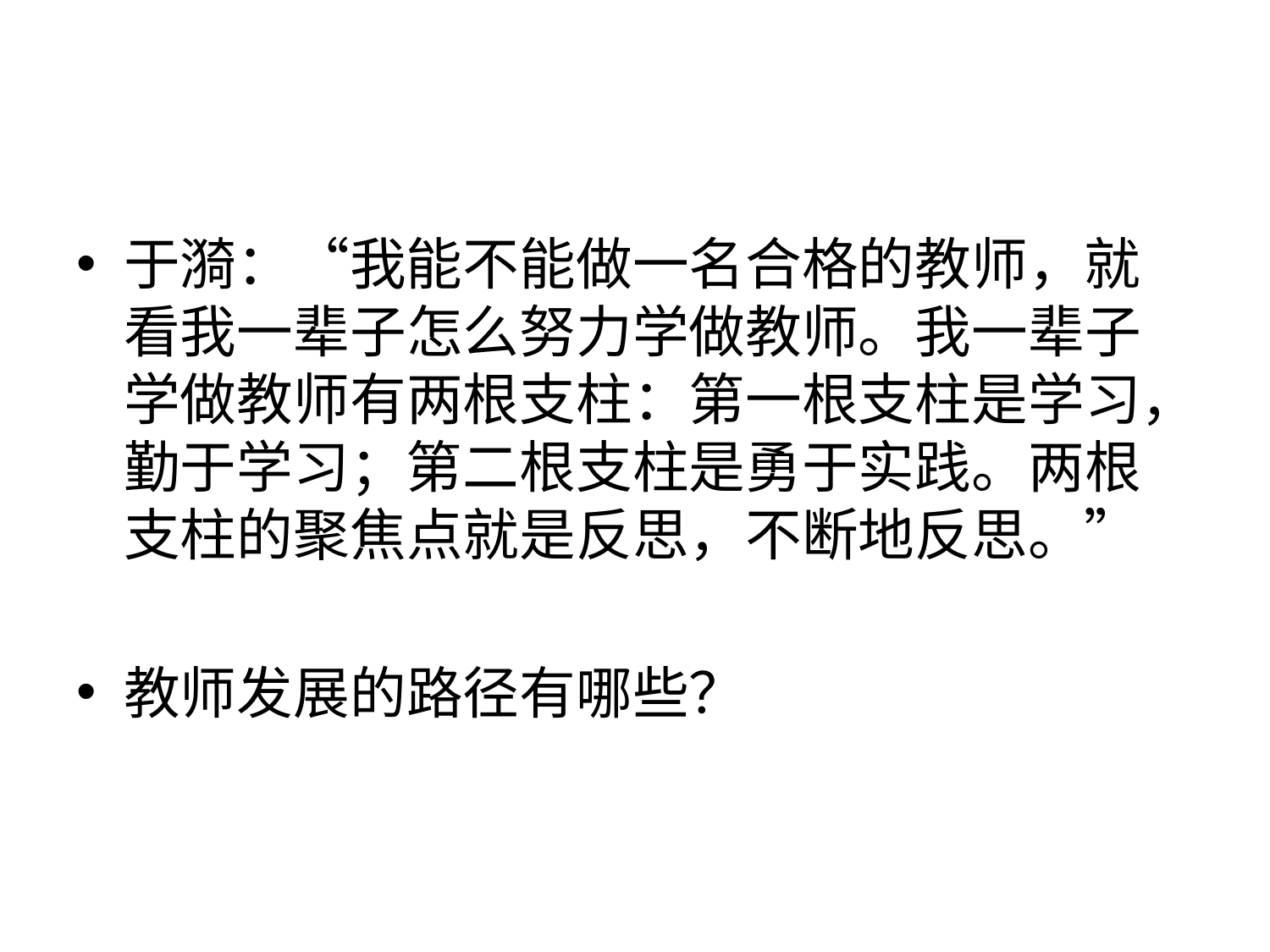

#
于漪：“我能不能做一名合格的教师，就看我一辈子怎么努力学做教师。我一辈子学做教师有两根支柱：第一根支柱是学习，勤于学习；第二根支柱是勇于实践。两根支柱的聚焦点就是反思，不断地反思。”

教师发展的路径有哪些？